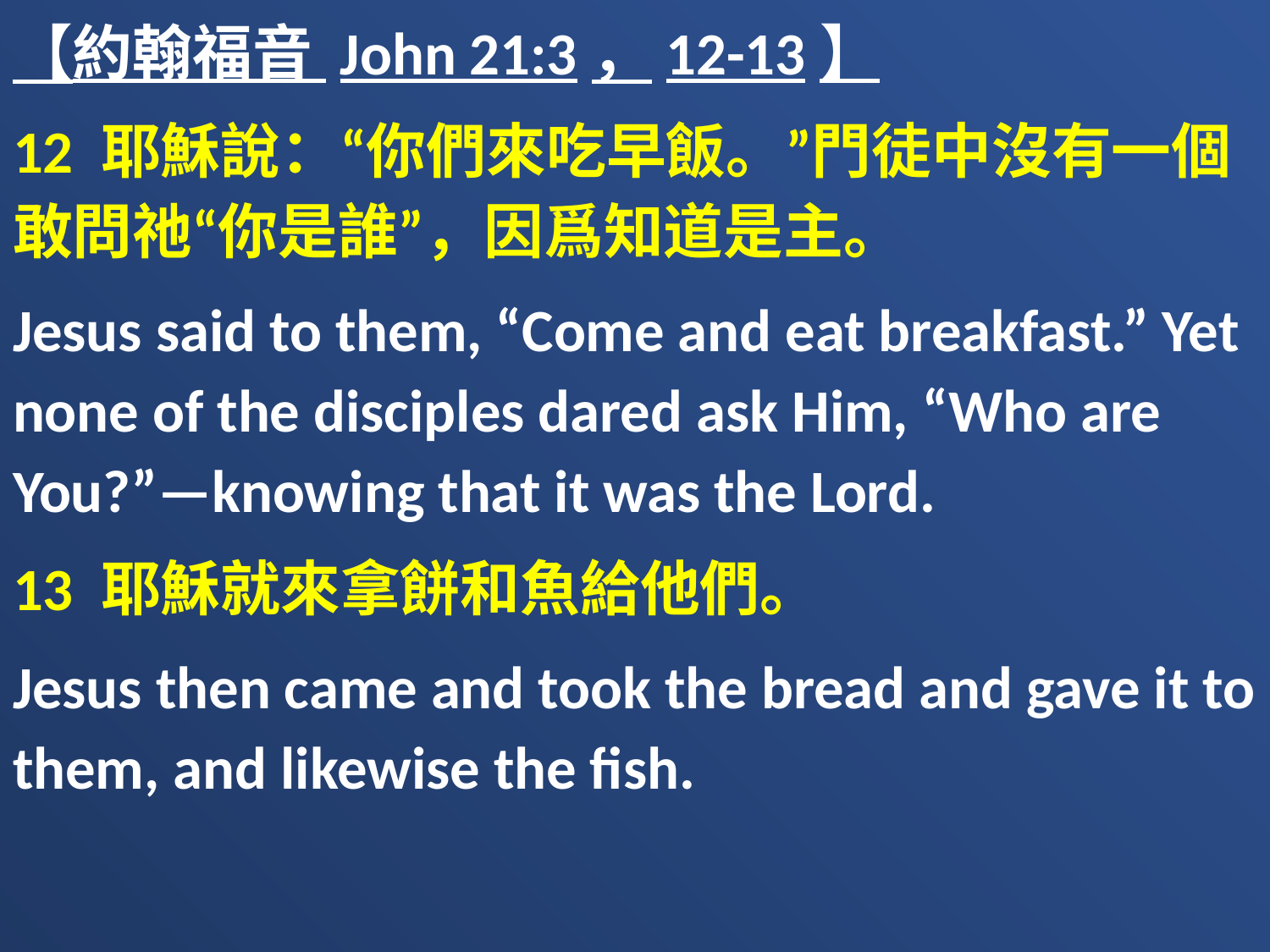

【約翰福音 John 21:3，12-13】
12 耶穌說：“你們來吃早飯。”門徒中沒有一個敢問祂“你是誰”，因爲知道是主。
Jesus said to them, “Come and eat breakfast.” Yet none of the disciples dared ask Him, “Who are You?”—knowing that it was the Lord.
13 耶穌就來拿餅和魚給他們。
Jesus then came and took the bread and gave it to them, and likewise the fish.